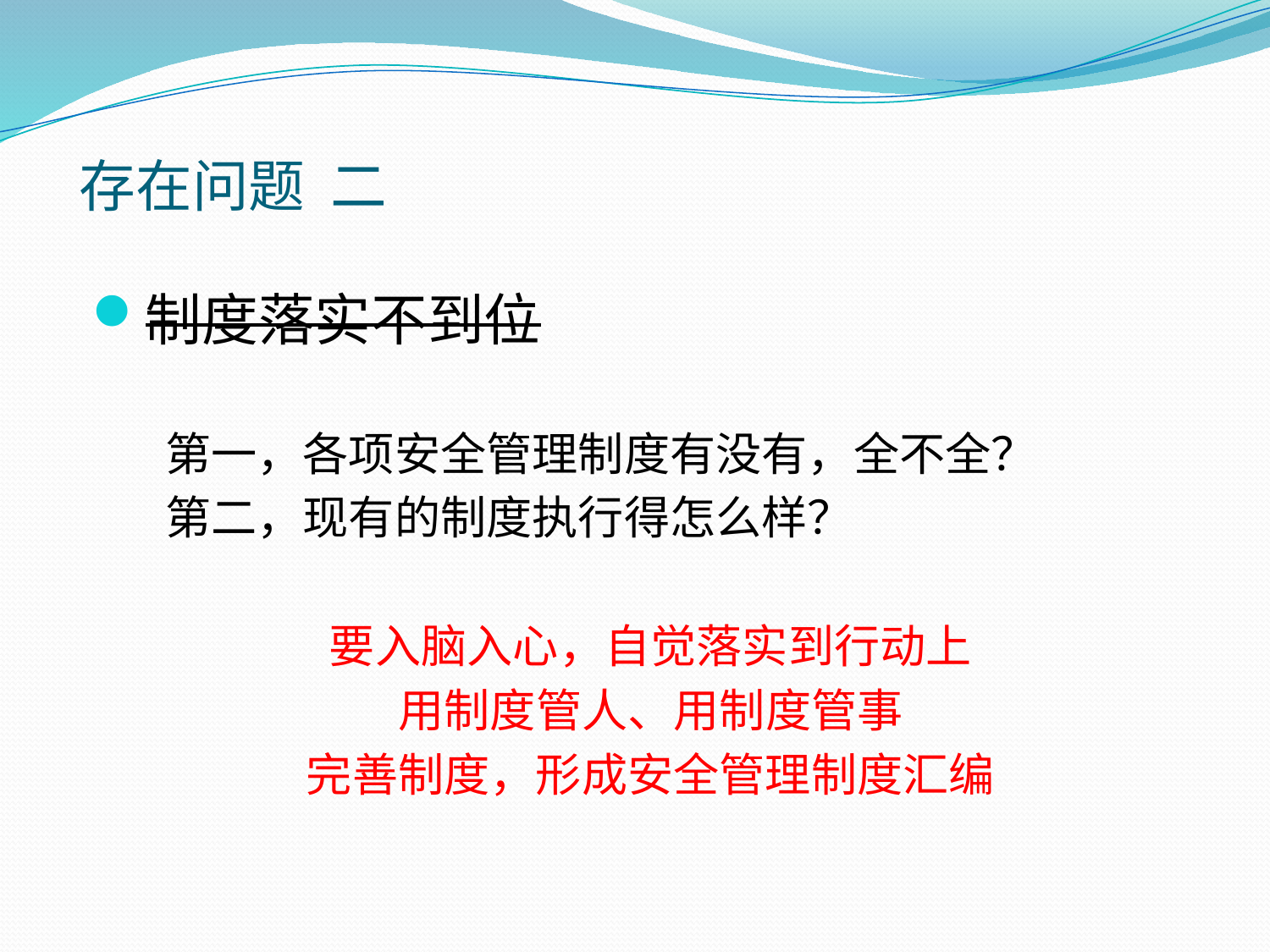

# 存在问题  二
制度落实不到位

      第一，各项安全管理制度有没有，全不全？
      第二，现有的制度执行得怎么样？

要入脑入心，自觉落实到行动上
用制度管人、用制度管事
完善制度，形成安全管理制度汇编